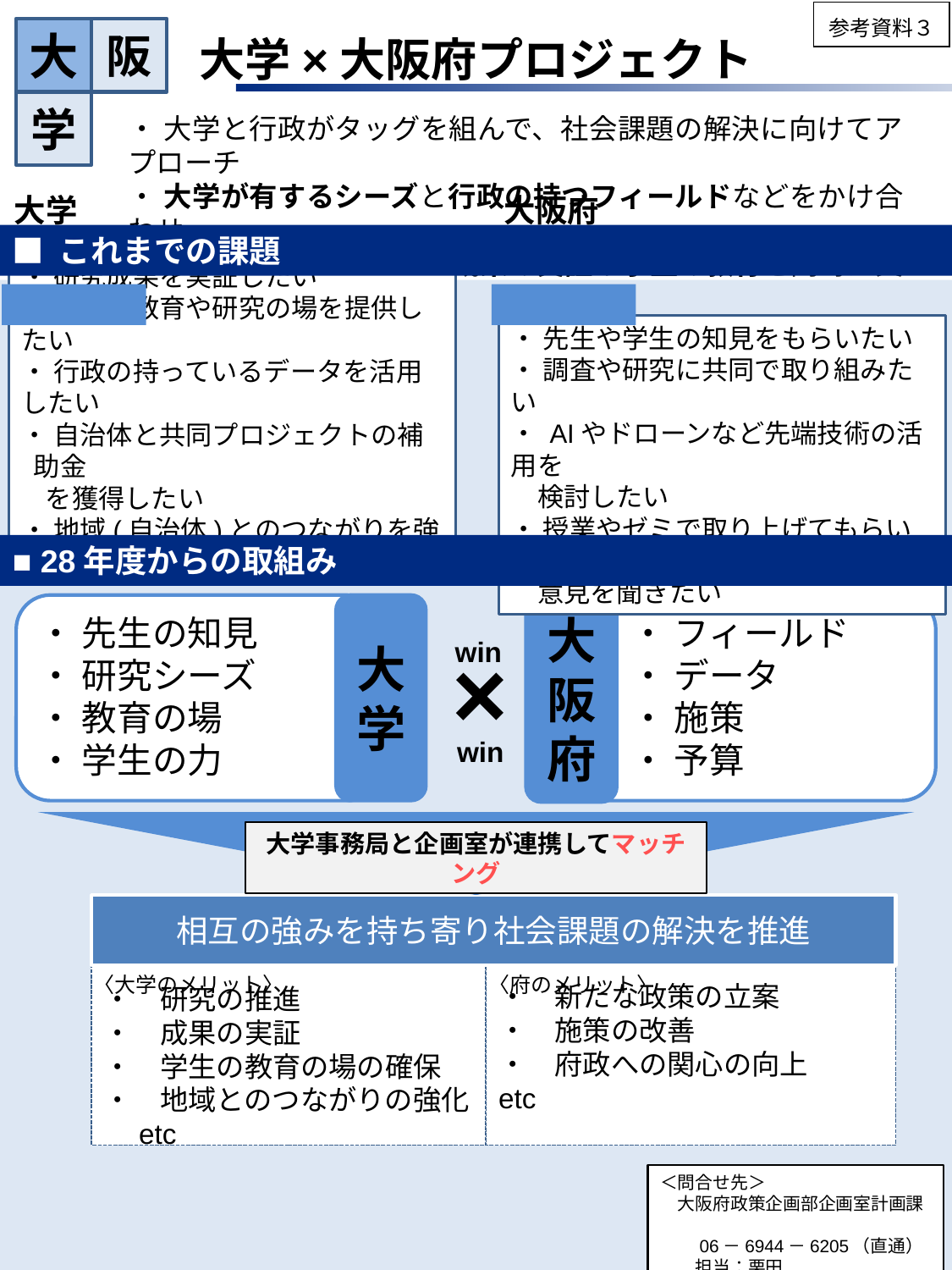

参考資料３
大
阪
# 大学×大阪府プロジェクト

学
・ 大学と行政がタッグを組んで、社会課題の解決に向けてアプローチ
・ 大学が有するシーズと行政の持つフィールドなどをかけ合わせ
⇒ 社会課題の解決と研究成果の実証や学生の教育を同時に実現
■ これまでの課題

大学
大阪府
・ 研究成果を実証したい
・ 学生に教育や研究の場を提供したい
・ 行政の持っているデータを活用したい
・ 自治体と共同プロジェクトの補助金
   を獲得したい
・ 地域(自治体)とのつながりを強めたい
・ 先生や学生の知見をもらいたい
・ 調査や研究に共同で取り組みたい
・ AIやドローンなど先端技術の活用を
　検討したい
・ 授業やゼミで取り上げてもらい学生の
　意見を聞きたい
■ 28年度からの取組み
・ 先生の知見
・ 研究シーズ
・ 教育の場
・ 学生の力
大
学
大
阪府
・ フィールド
・ データ
・ 施策
・ 予算

win
×
win

大学事務局と企画室が連携してマッチング
相互の強みを持ち寄り社会課題の解決を推進
・　府政への関心の向上

・　研究の推進
・　成果の実証
・　学生の教育の場の確保
・　地域とのつながりの強化　etc
・　新たな政策の立案
・　施策の改善
・　府政への関心の向上　　etc
〈大学のメリット〉
〈府のメリット〉
＜問合せ先＞
　大阪府政策企画部企画室計画課
　　06－6944－6205（直通）
　　担当：栗田